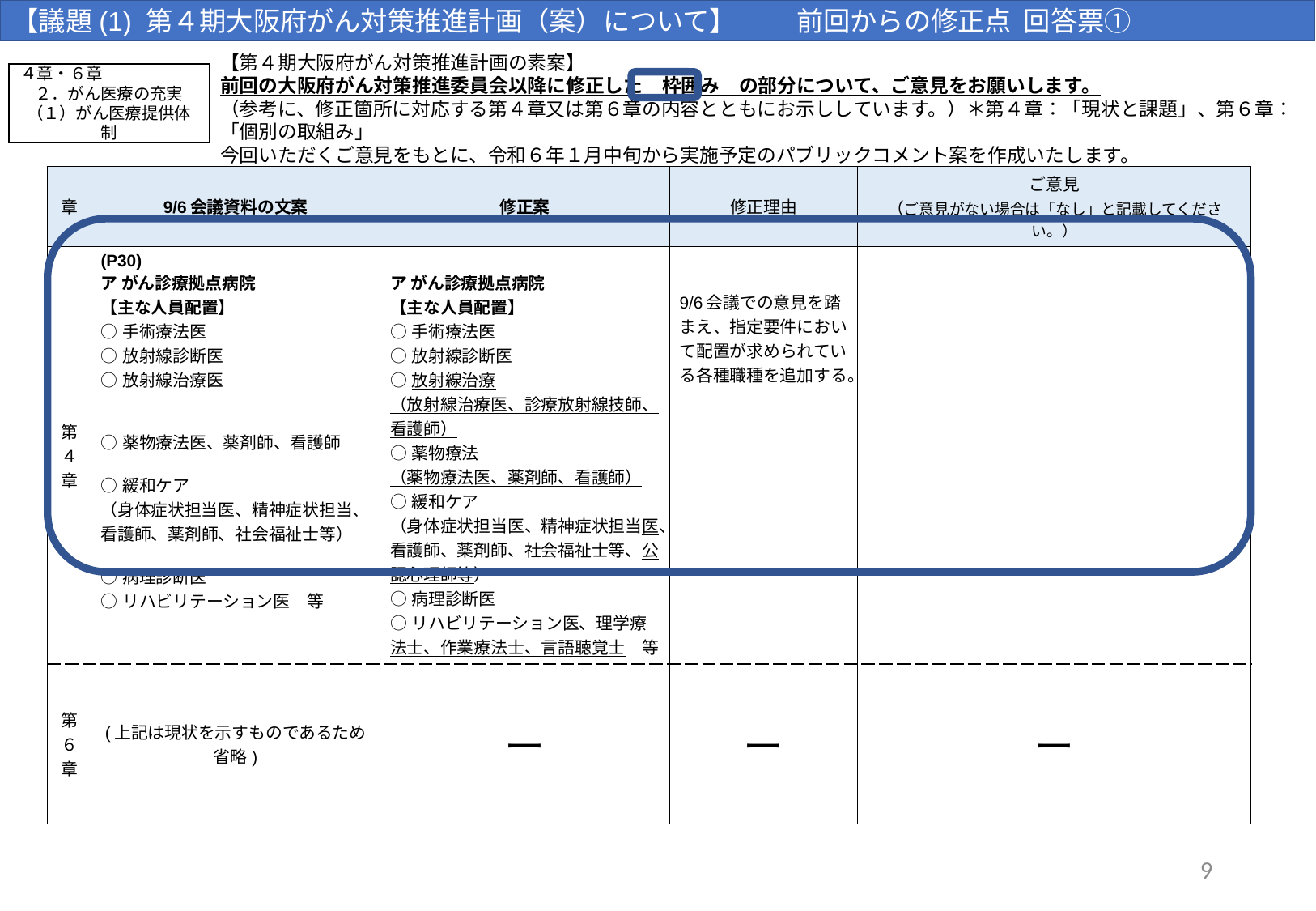

【議題(1) 第４期大阪府がん対策推進計画（案）について】 　　前回からの修正点  回答票①
【第４期大阪府がん対策推進計画の素案】
前回の大阪府がん対策推進委員会以降に修正した　枠囲み　の部分について、ご意見をお願いします。
（参考に、修正箇所に対応する第４章又は第６章の内容とともにお示ししています。）＊第４章：「現状と課題」、第６章：「個別の取組み」
今回いただくご意見をもとに、令和６年１月中旬から実施予定のパブリックコメント案を作成いたします。
４章・６章
２．がん医療の充実
（１）がん医療提供体制

| 章 | 9/6会議資料の文案 | 修正案 | 修正理由 | ご意見 （ご意見がない場合は「なし」と記載してください。） |
| --- | --- | --- | --- | --- |
| 第４章 | (P30) ア がん診療拠点病院 【主な人員配置】 ○手術療法医 ○放射線診断医 ○放射線治療医 ○薬物療法医、薬剤師、看護師 ○緩和ケア （身体症状担当医、精神症状担当、看護師、薬剤師、社会福祉士等） ○病理診断医　 ○リハビリテーション医　等 | ア がん診療拠点病院 【主な人員配置】 ○手術療法医 ○放射線診断医 ○放射線治療 （放射線治療医、診療放射線技師、看護師） ○薬物療法 （薬物療法医、薬剤師、看護師） ○緩和ケア （身体症状担当医、精神症状担当医、看護師、薬剤師、社会福祉士等、公認心理師等） ○病理診断医　 ○リハビリテーション医、理学療法士、作業療法士、言語聴覚士　等 | 9/6会議での意見を踏まえ、指定要件において配置が求められている各種職種を追加する。 |  |
| 第６章 | (上記は現状を示すものであるため省略) | ー | ー | ー |

9